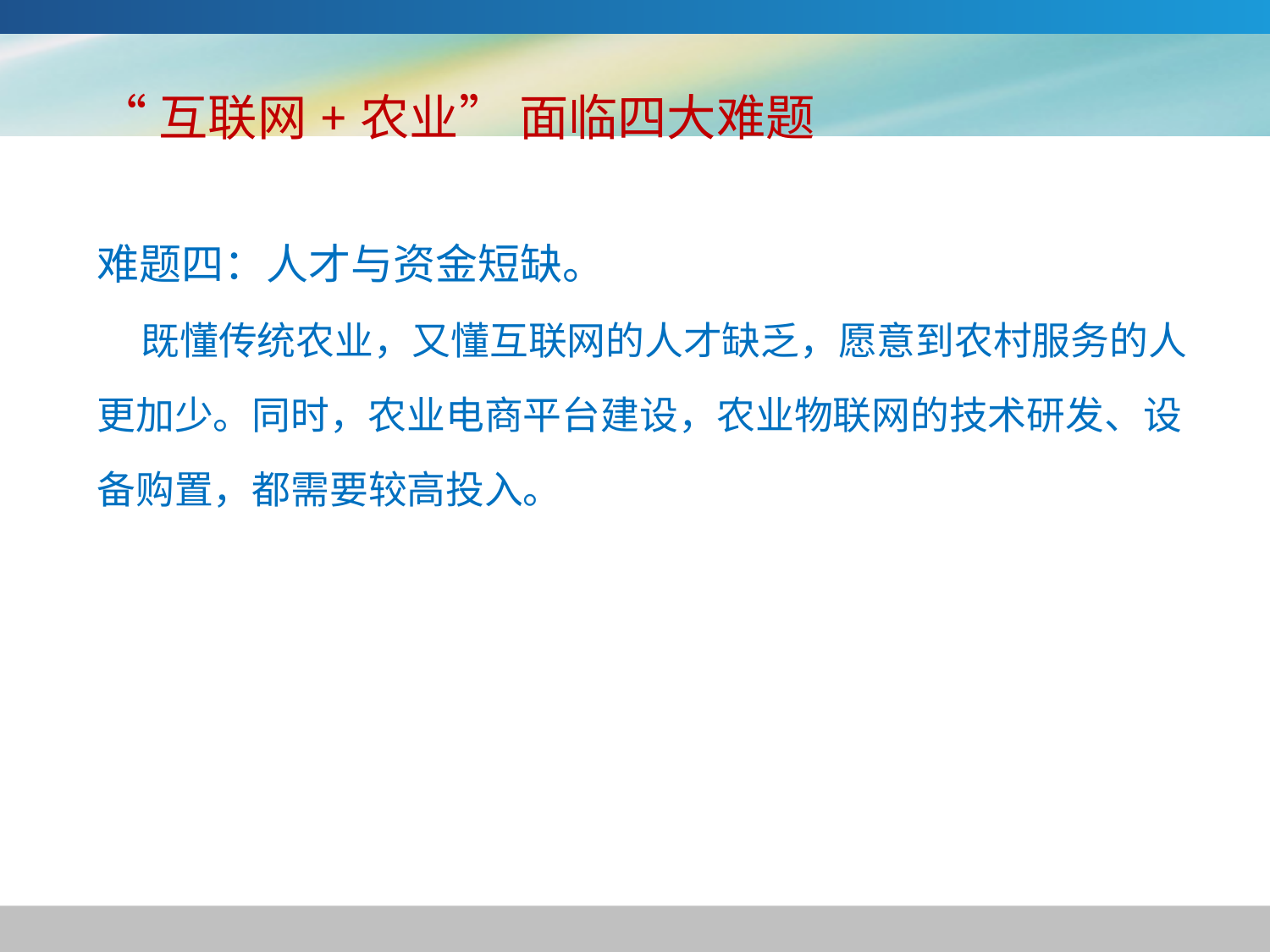

“互联网+农业” 面临四大难题
难题四：人才与资金短缺。
    既懂传统农业，又懂互联网的人才缺乏，愿意到农村服务的人更加少。同时，农业电商平台建设，农业物联网的技术研发、设备购置，都需要较高投入。